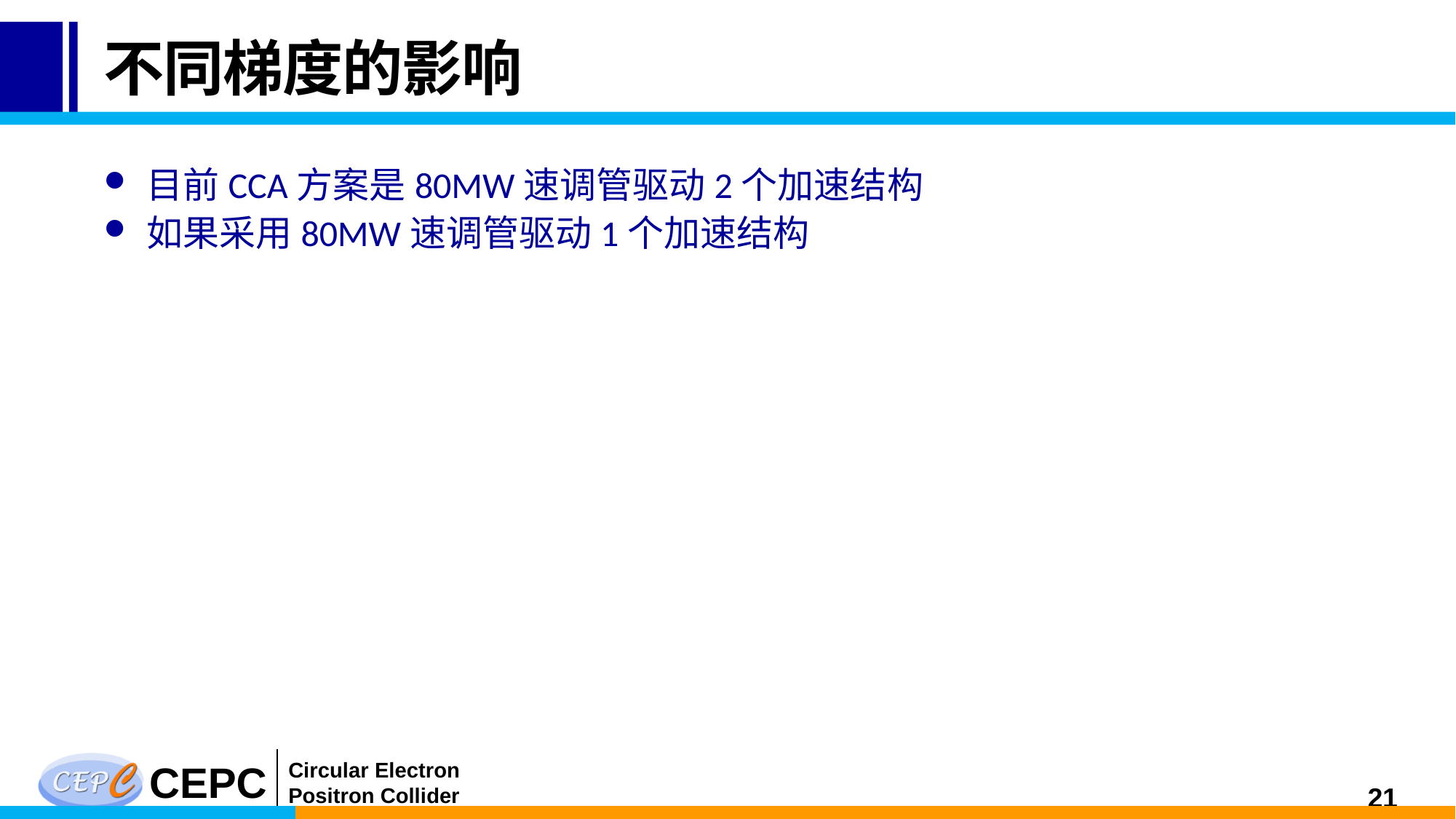

# 不同梯度的影响
目前CCA方案是80MW速调管驱动2个加速结构
如果采用80MW速调管驱动1个加速结构